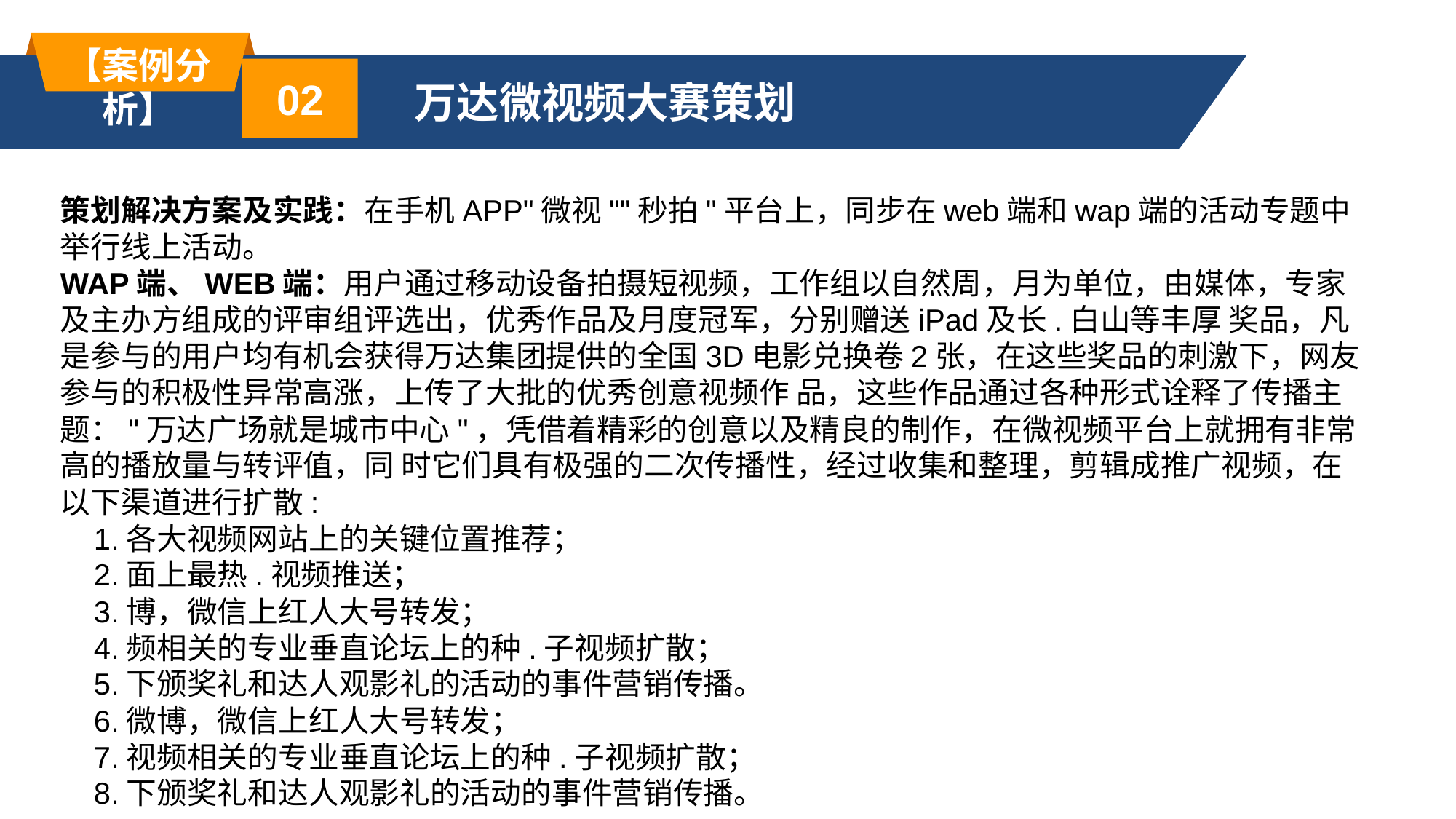

【案例分析】

02
   万达微视频大赛策划
策划解决方案及实践：在手机APP"微视""秒拍"平台上，同步在web端和wap端的活动专题中举行线上活动。
WAP端、WEB端：用户通过移动设备拍摄短视频，工作组以自然周，月为单位，由媒体，专家及主办方组成的评审组评选出，优秀作品及月度冠军，分别赠送iPad及长.白山等丰厚 奖品，凡是参与的用户均有机会获得万达集团提供的全国3D电影兑换卷2张，在这些奖品的刺激下，网友参与的积极性异常高涨，上传了大批的优秀创意视频作 品，这些作品通过各种形式诠释了传播主题："万达广场就是城市中心"，凭借着精彩的创意以及精良的制作，在微视频平台上就拥有非常高的播放量与转评值，同 时它们具有极强的二次传播性，经过收集和整理，剪辑成推广视频，在以下渠道进行扩散:
    1.各大视频网站上的关键位置推荐；
    2.面上最热.视频推送；
    3.博，微信上红人大号转发；
    4.频相关的专业垂直论坛上的种.子视频扩散；
    5.下颁奖礼和达人观影礼的活动的事件营销传播。
    6.微博，微信上红人大号转发；
    7.视频相关的专业垂直论坛上的种.子视频扩散；
    8.下颁奖礼和达人观影礼的活动的事件营销传播。